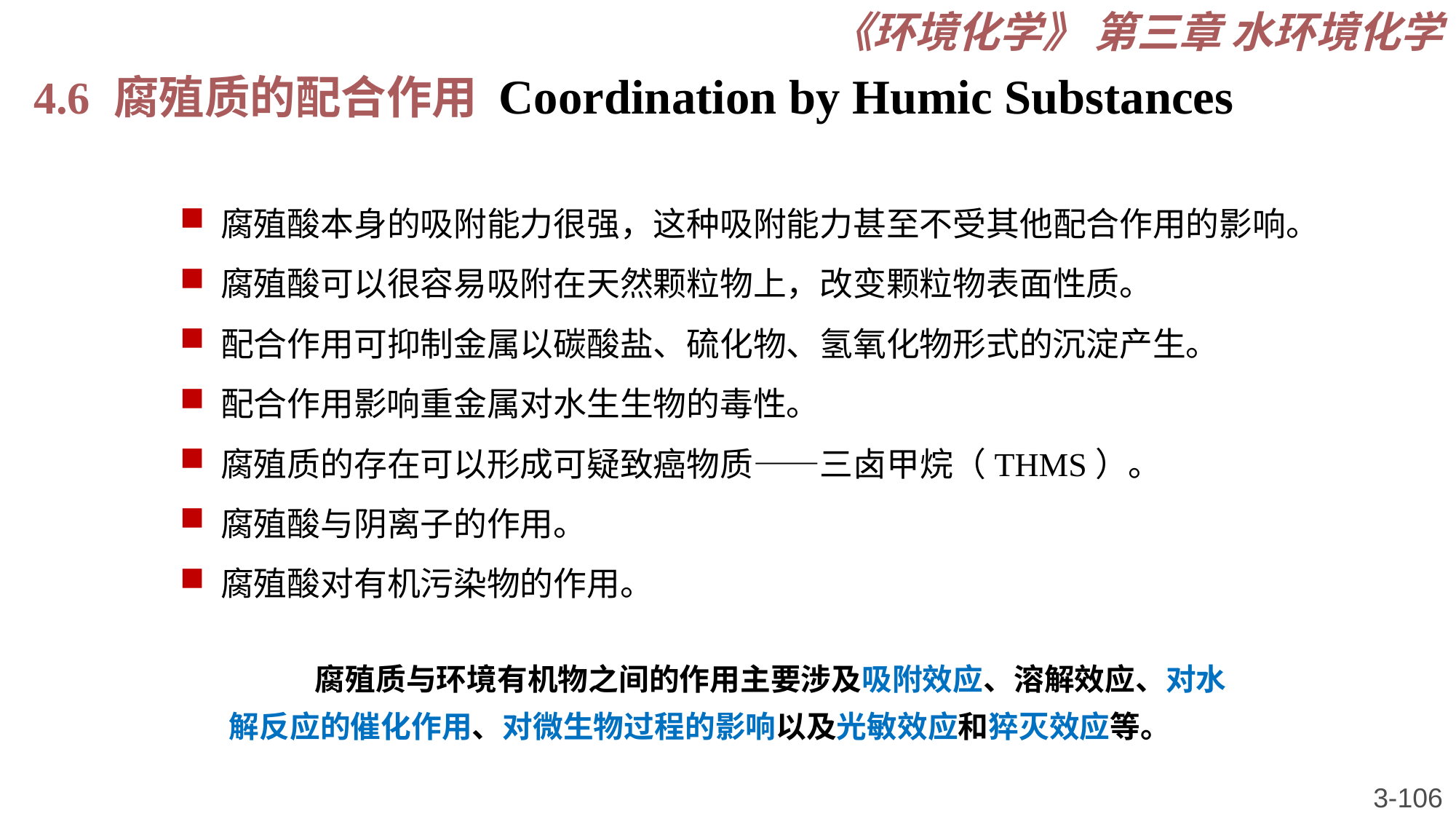

《环境化学》 第三章 水环境化学
4.6 腐殖质的配合作用 Coordination by Humic Substances
腐殖酸本身的吸附能力很强，这种吸附能力甚至不受其他配合作用的影响。
腐殖酸可以很容易吸附在天然颗粒物上，改变颗粒物表面性质。
配合作用可抑制金属以碳酸盐、硫化物、氢氧化物形式的沉淀产生。
配合作用影响重金属对水生生物的毒性。
腐殖质的存在可以形成可疑致癌物质——三卤甲烷（THMS）。
腐殖酸与阴离子的作用。
腐殖酸对有机污染物的作用。
腐殖质与环境有机物之间的作用主要涉及吸附效应、溶解效应、对水解反应的催化作用、对微生物过程的影响以及光敏效应和猝灭效应等。
3-106